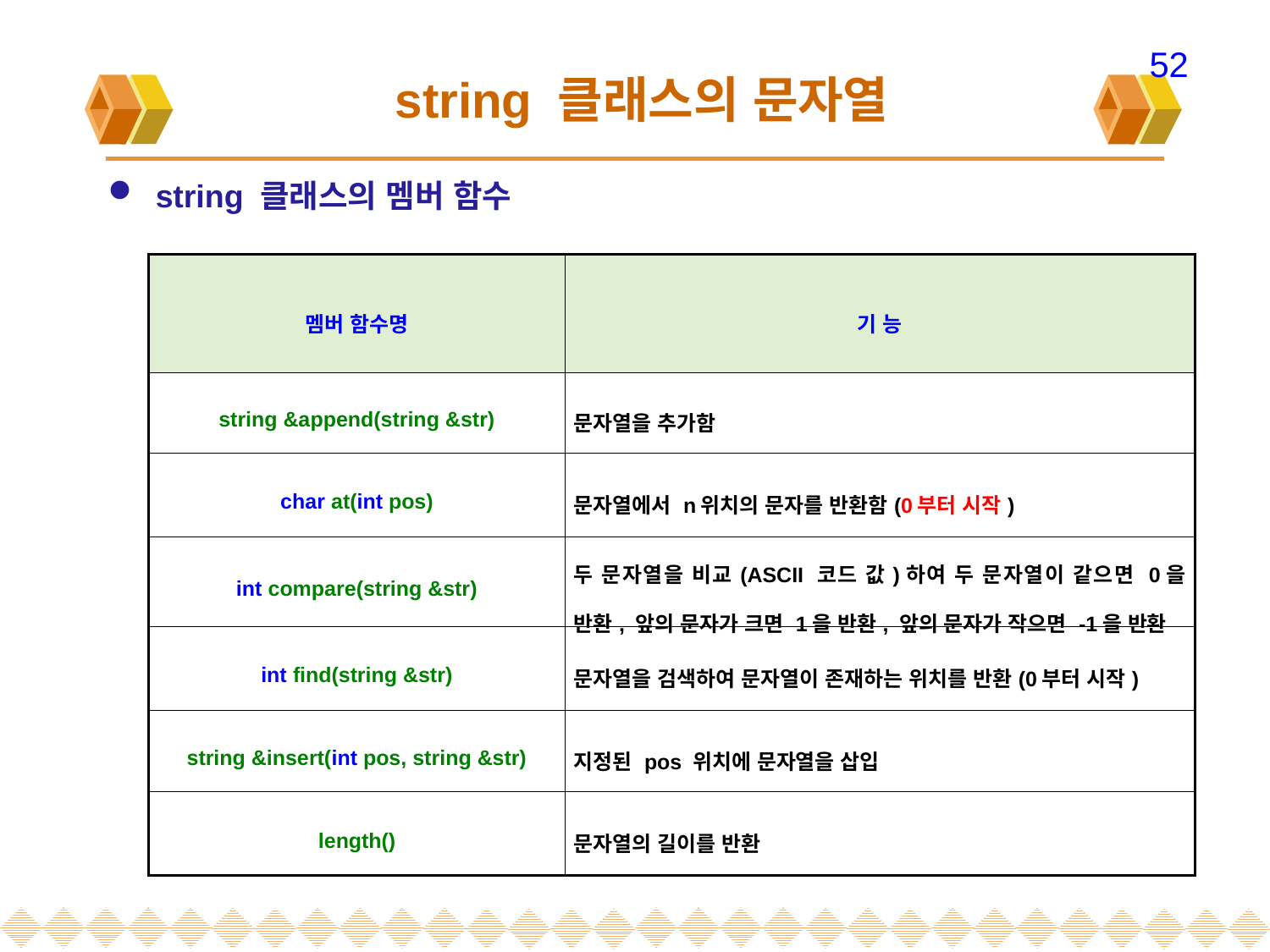

52
# string 클래스의 문자열
string 클래스의 멤버 함수

| 멤버 함수명 | 기 능 |
| --- | --- |
| string &append(string &str) | 문자열을 추가함 |
| char at(int pos) | 문자열에서 n위치의 문자를 반환함(0부터 시작) |
| int compare(string &str) | 두 문자열을 비교(ASCII 코드 값)하여 두 문자열이 같으면 0을 반환, 앞의 문자가 크면 1을 반환, 앞의 문자가 작으면 -1을 반환 |
| int find(string &str) | 문자열을 검색하여 문자열이 존재하는 위치를 반환(0부터 시작) |
| string &insert(int pos, string &str) | 지정된 pos 위치에 문자열을 삽입 |
| length() | 문자열의 길이를 반환 |